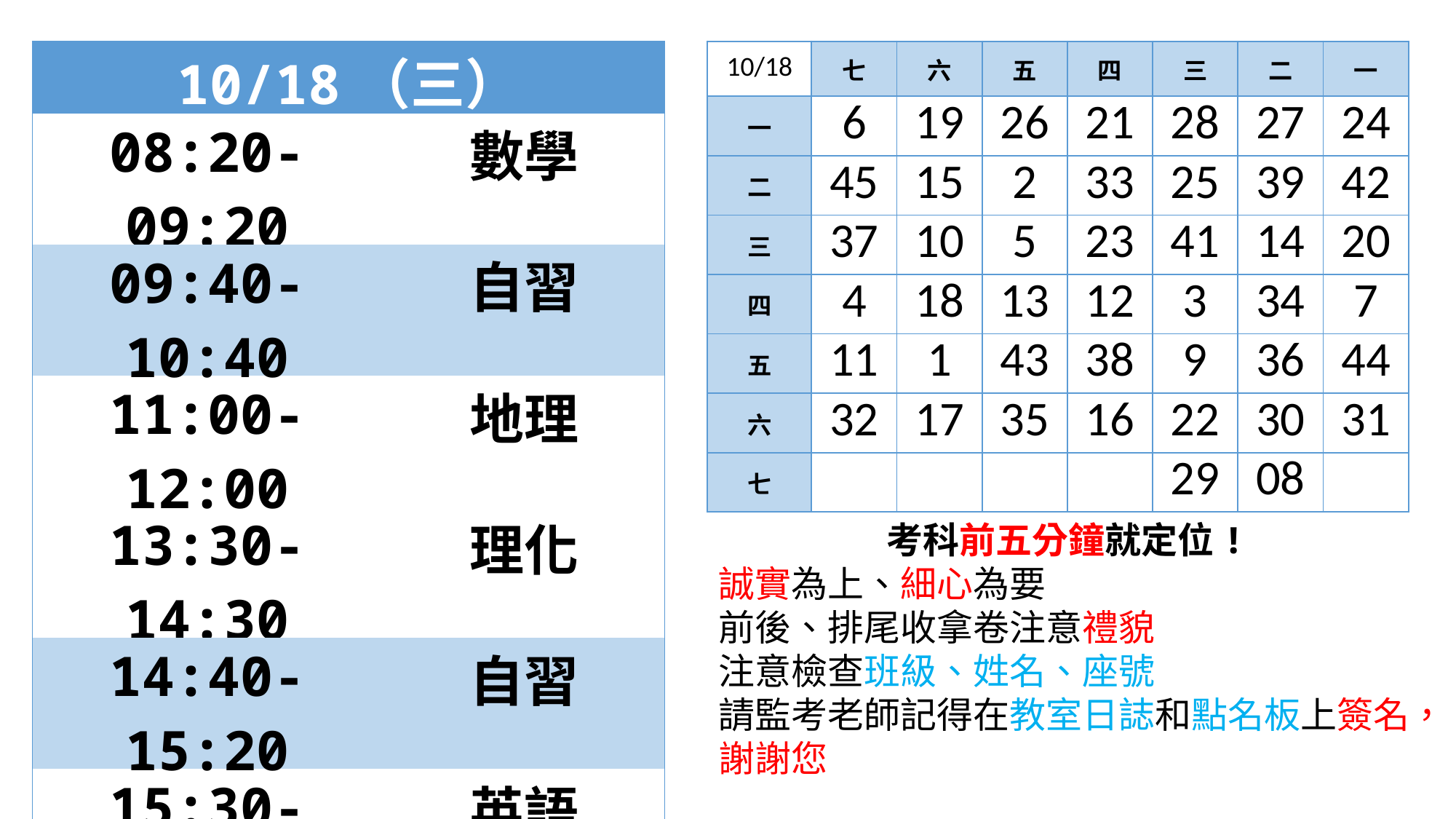

| 10/18（三） |  |
| --- | --- |
| 08:20-09:20 | 數學 |
| 09:40-10:40 | 自習 |
| 11:00-12:00 | 地理 |
| 13:30-14:30 | 理化 |
| 14:40-15:20 | 自習 |
| 15:30-16:30 | 英語 |
| 16:30-16:50 | 打掃 |
| 16:50-17:30 | 導師時間 |
| 17:30 | 放學 |
| 10/18 | 七 | 六 | 五 | 四 | 三 | 二 | 一 |
| --- | --- | --- | --- | --- | --- | --- | --- |
| 一 | 6 | 19 | 26 | 21 | 28 | 27 | 24 |
| 二 | 45 | 15 | 2 | 33 | 25 | 39 | 42 |
| 三 | 37 | 10 | 5 | 23 | 41 | 14 | 20 |
| 四 | 4 | 18 | 13 | 12 | 3 | 34 | 7 |
| 五 | 11 | 1 | 43 | 38 | 9 | 36 | 44 |
| 六 | 32 | 17 | 35 | 16 | 22 | 30 | 31 |
| 七 |  |  |  |  | 29 | 08 |  |
考科前五分鐘就定位!
誠實為上、細心為要
前後、排尾收拿卷注意禮貌
注意檢查班級、姓名、座號
請監考老師記得在教室日誌和點名板上簽名，謝謝您